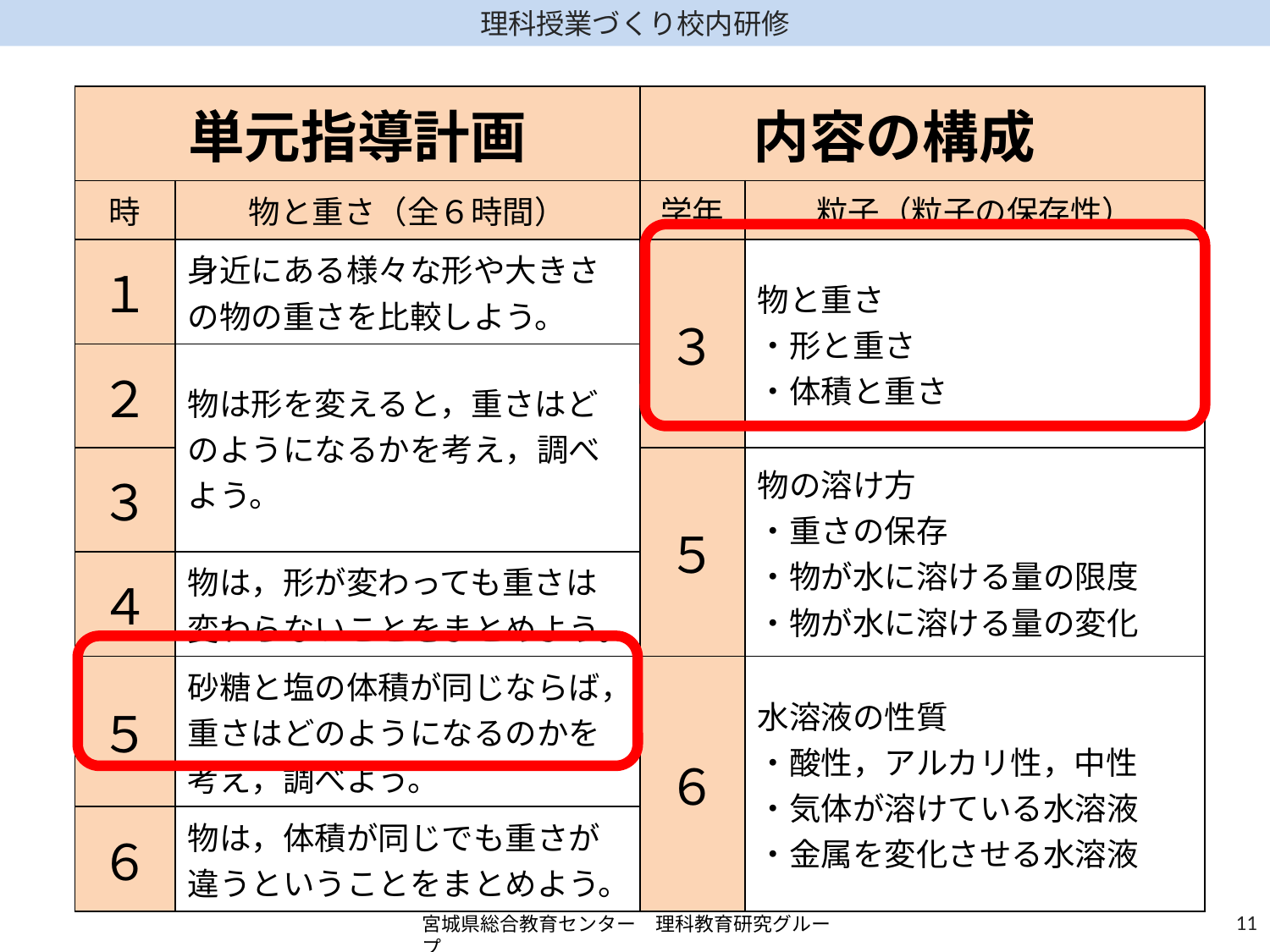

| 単元指導計画 |  | 内容の構成 |  |
| --- | --- | --- | --- |
| 時 | 物と重さ（全６時間） | 学年 | 粒子（粒子の保存性） |
| １ | 身近にある様々な形や大きさの物の重さを比較しよう。 | ３ | 物と重さ ・形と重さ ・体積と重さ |
| ２ | 物は形を変えると，重さはどのようになるかを考え，調べよう。 |  |  |
| ３ |  | ５ | 物の溶け方 ・重さの保存 ・物が水に溶ける量の限度 ・物が水に溶ける量の変化 |
| ４ | 物は，形が変わっても重さは変わらないことをまとめよう。 |  |  |
| ５ | 砂糖と塩の体積が同じならば，重さはどのようになるのかを考え，調べよう。 | ６ | 水溶液の性質 ・酸性，アルカリ性，中性 ・気体が溶けている水溶液 ・金属を変化させる水溶液 |
| ６ | 物は，体積が同じでも重さが違うということをまとめよう。 |  |  |

11